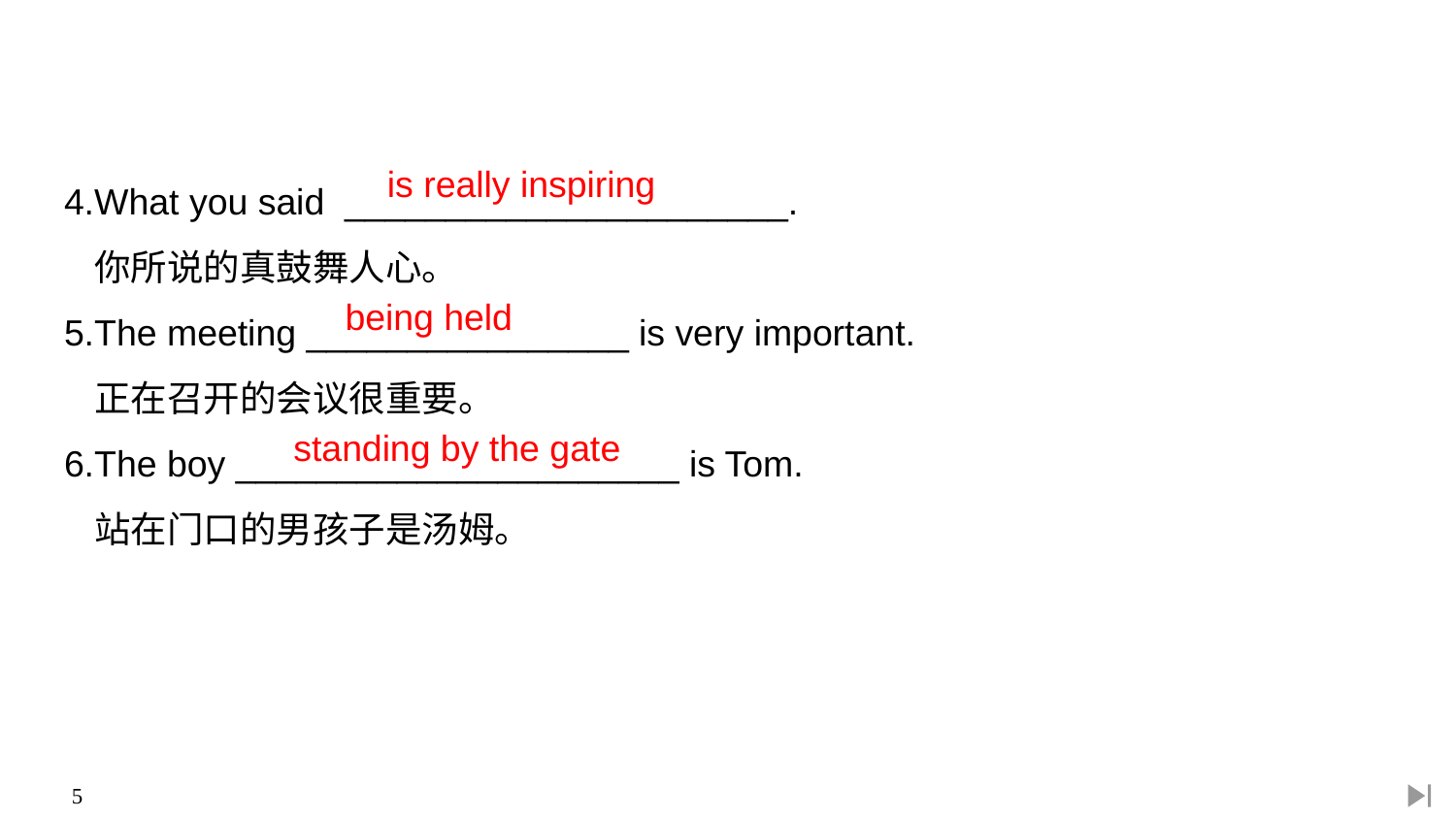

4.What you said  ______________________.
	你所说的真鼓舞人心。
5.The meeting ________________ is very important.
	正在召开的会议很重要。
6.The boy ______________________ is Tom.
	站在门口的男孩子是汤姆。
is really inspiring
being held
standing by the gate